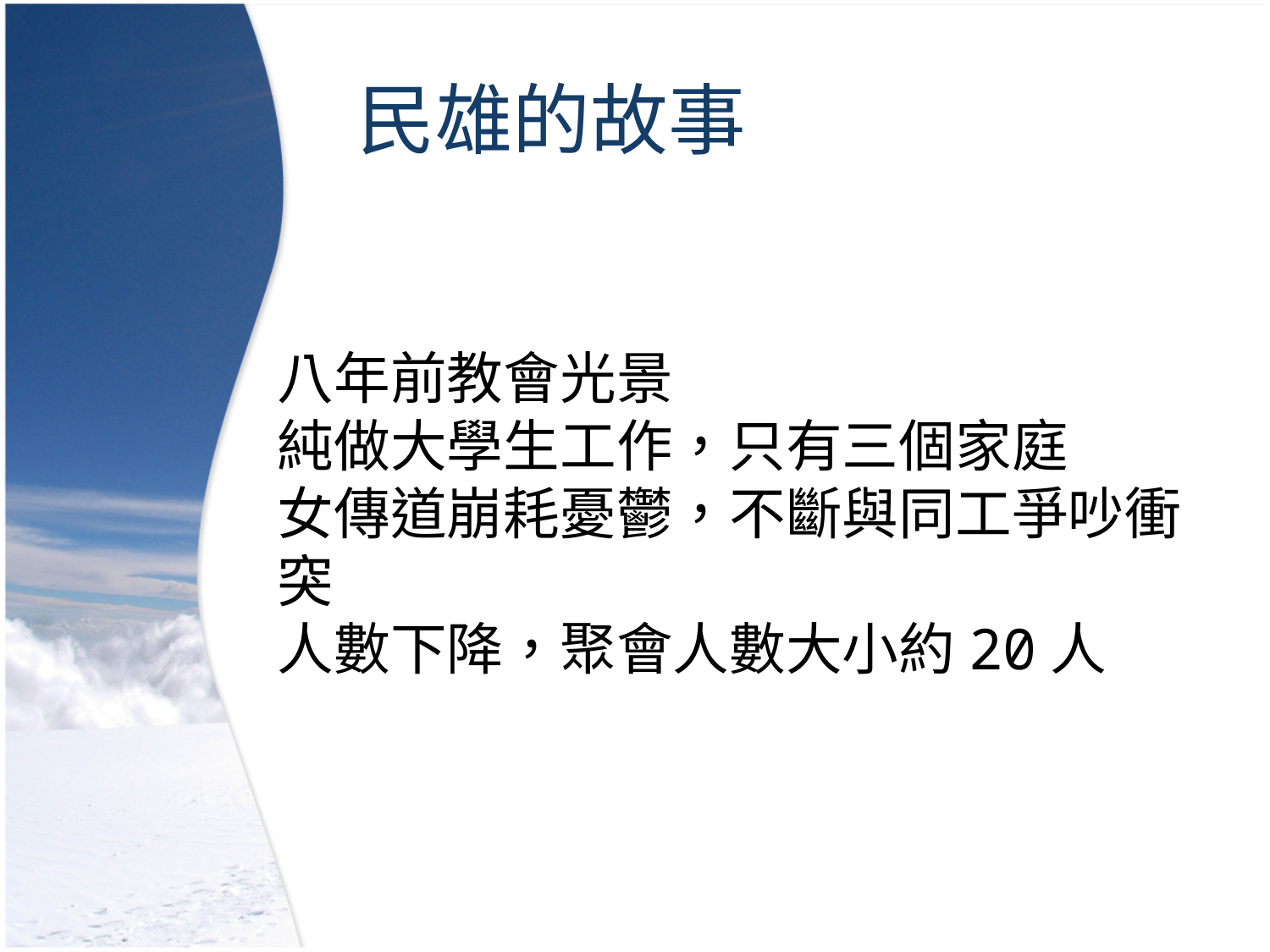

# 民雄的故事
八年前教會光景
純做大學生工作，只有三個家庭
女傳道崩耗憂鬱，不斷與同工爭吵衝突
人數下降，聚會人數大小約20人